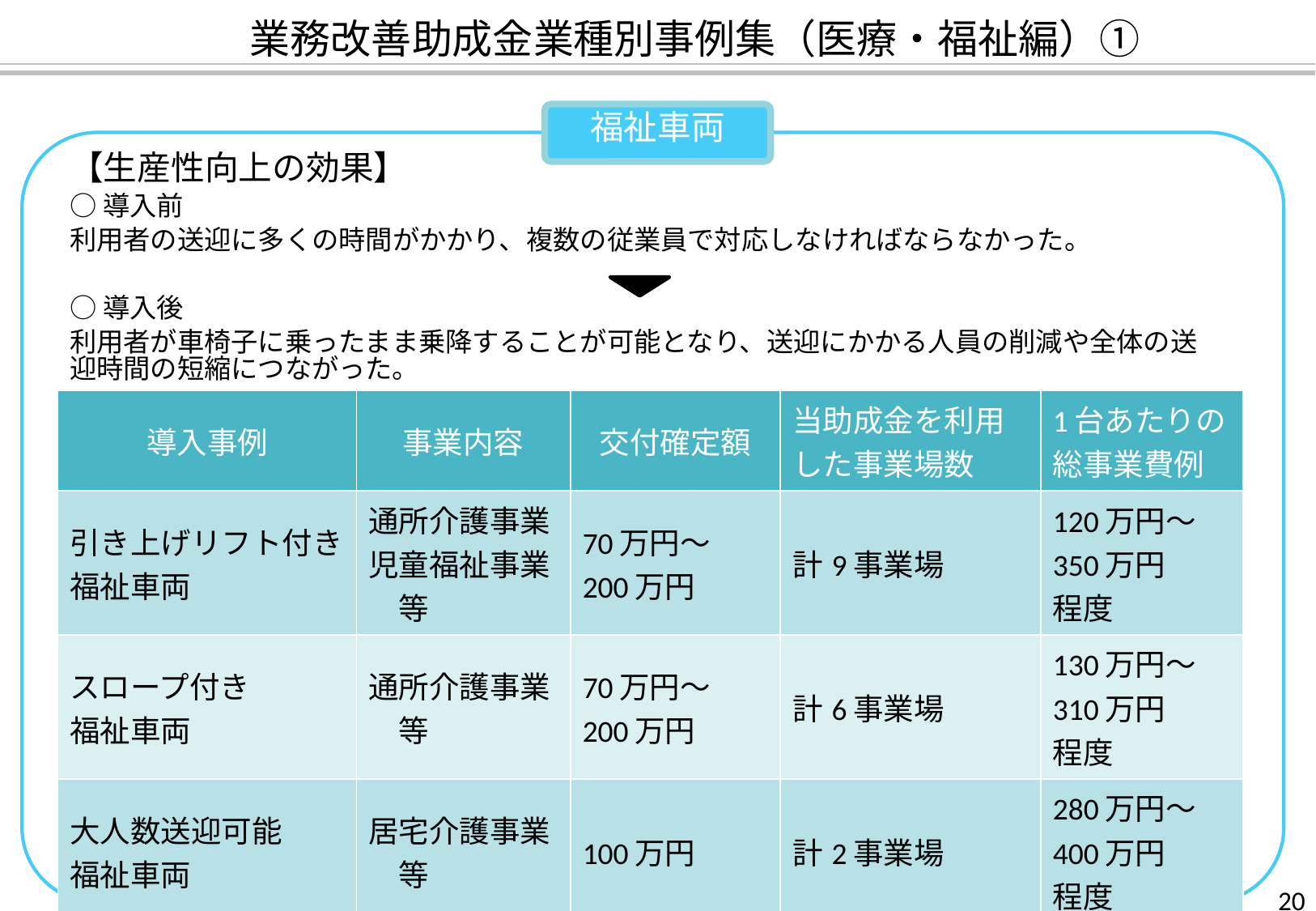

業務改善助成金業種別事例集（医療・福祉編）①
福祉車両

【生産性向上の効果】
○導入前
利用者の送迎に多くの時間がかかり、複数の従業員で対応しなければならなかった。

○導入後
利用者が車椅子に乗ったまま乗降することが可能となり、送迎にかかる人員の削減や全体の送迎時間の短縮につながった。

| 導入事例 | 事業内容 | 交付確定額 | 当助成金を利用した事業場数 | 1台あたりの総事業費例 |
| --- | --- | --- | --- | --- |
| 引き上げリフト付き福祉車両 | 通所介護事業 児童福祉事業　等 | 70万円～ 200万円 | 計9事業場 | 120万円～350万円 程度 |
| スロープ付き 福祉車両 | 通所介護事業　等 | 70万円～ 200万円 | 計6事業場 | 130万円～ 310万円 程度 |
| 大人数送迎可能 福祉車両 | 居宅介護事業　等 | 100万円 | 計2事業場 | 280万円～ 400万円 程度 |
※平成29年度（助成上限額200万円）に基づく実績。
20